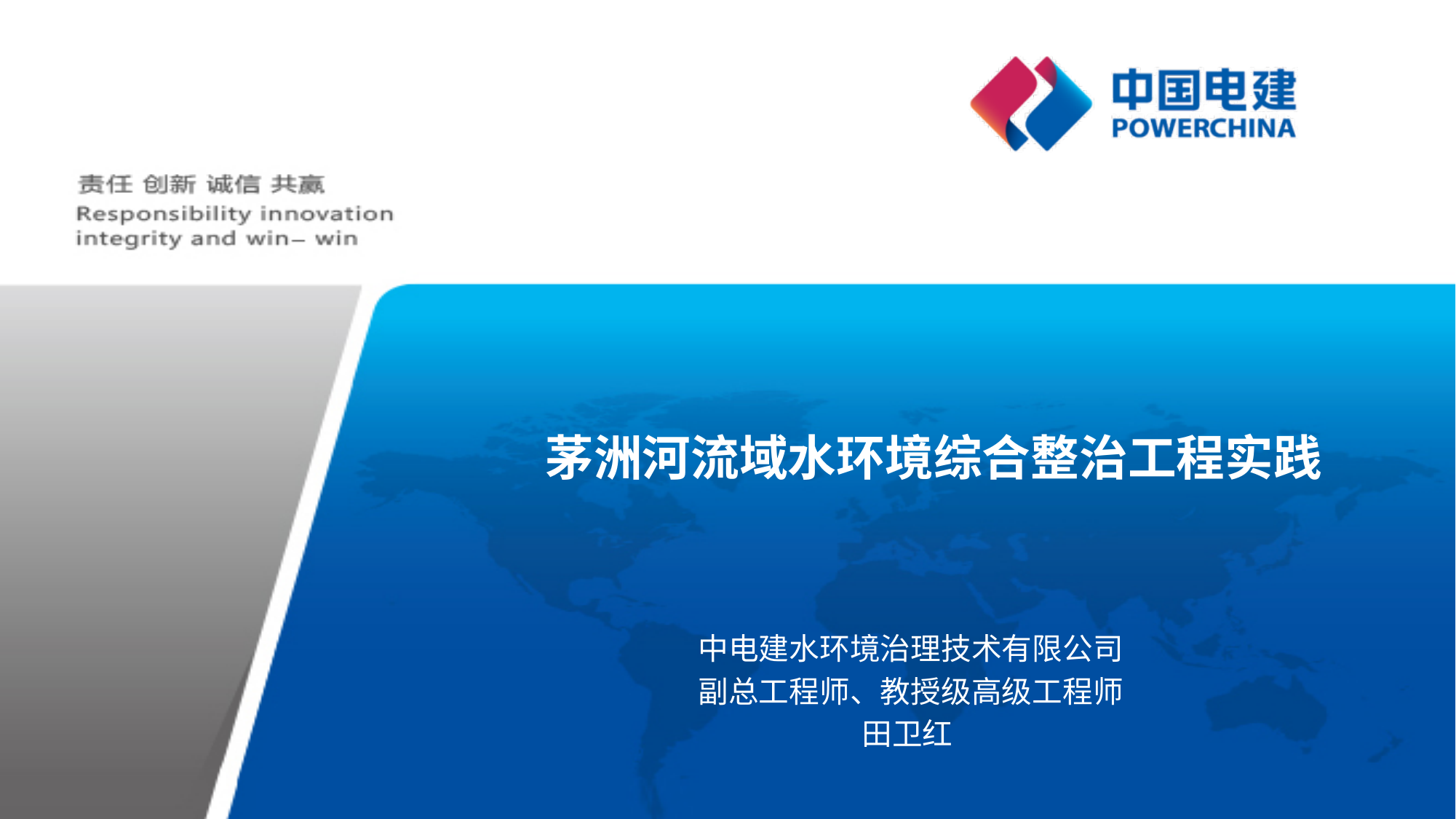

茅洲河流域水环境综合整治工程实践
中电建水环境治理技术有限公司
副总工程师、教授级高级工程师
田卫红